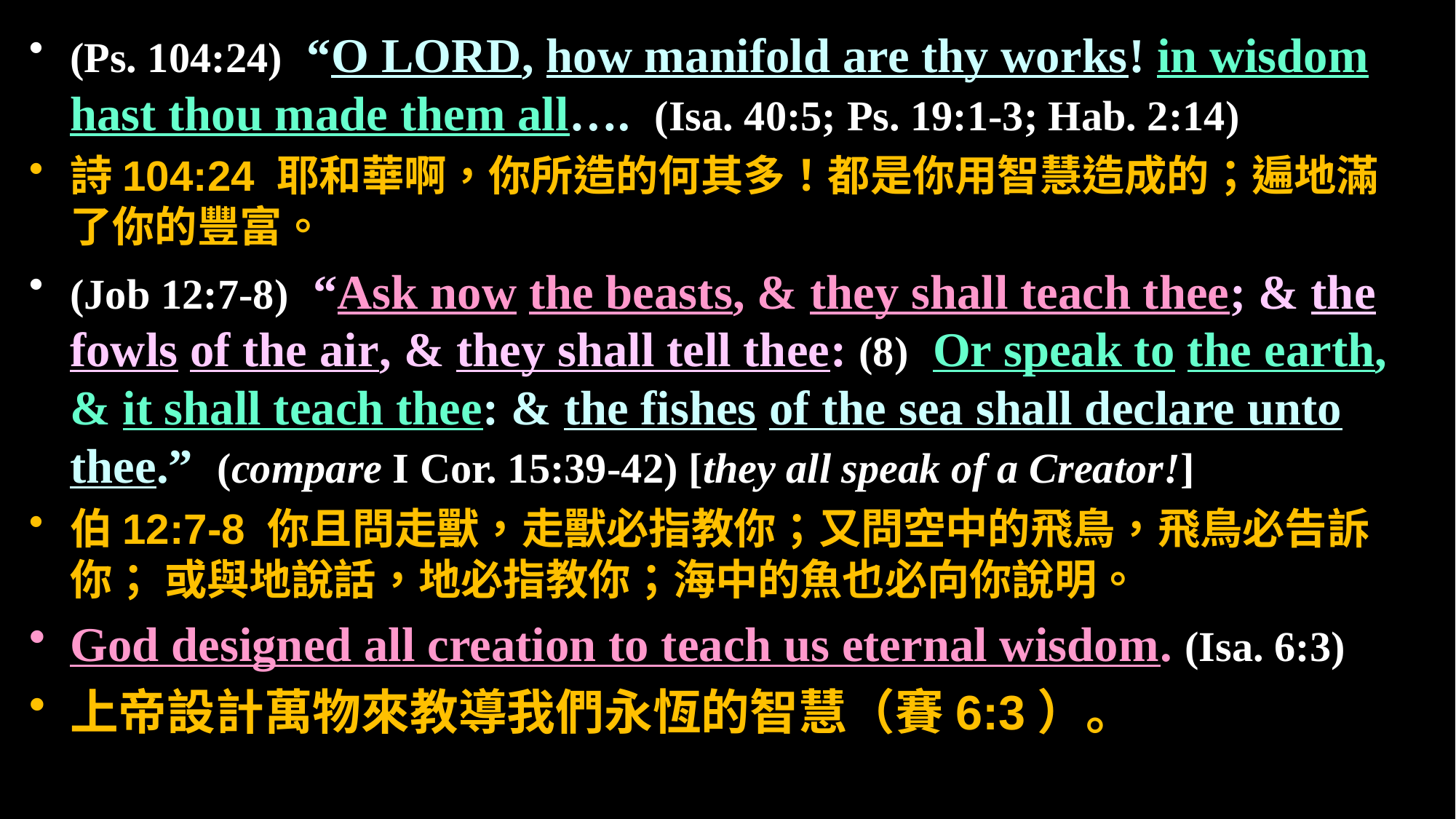

(Ps. 104:24)  “O LORD, how manifold are thy works! in wisdom hast thou made them all….  (Isa. 40:5; Ps. 19:1-3; Hab. 2:14)
詩104:24 耶和華啊，你所造的何其多！都是你用智慧造成的；遍地滿了你的豐富。
(Job 12:7-8)  “Ask now the beasts, & they shall teach thee; & the fowls of the air, & they shall tell thee: (8)  Or speak to the earth, & it shall teach thee: & the fishes of the sea shall declare unto thee.”  (compare I Cor. 15:39-42) [they all speak of a Creator!]
伯12:7-8 你且問走獸，走獸必指教你；又問空中的飛鳥，飛鳥必告訴你； 或與地說話，地必指教你；海中的魚也必向你說明。
God designed all creation to teach us eternal wisdom. (Isa. 6:3)
上帝設計萬物來教導我們永恆的智慧（賽6:3）。